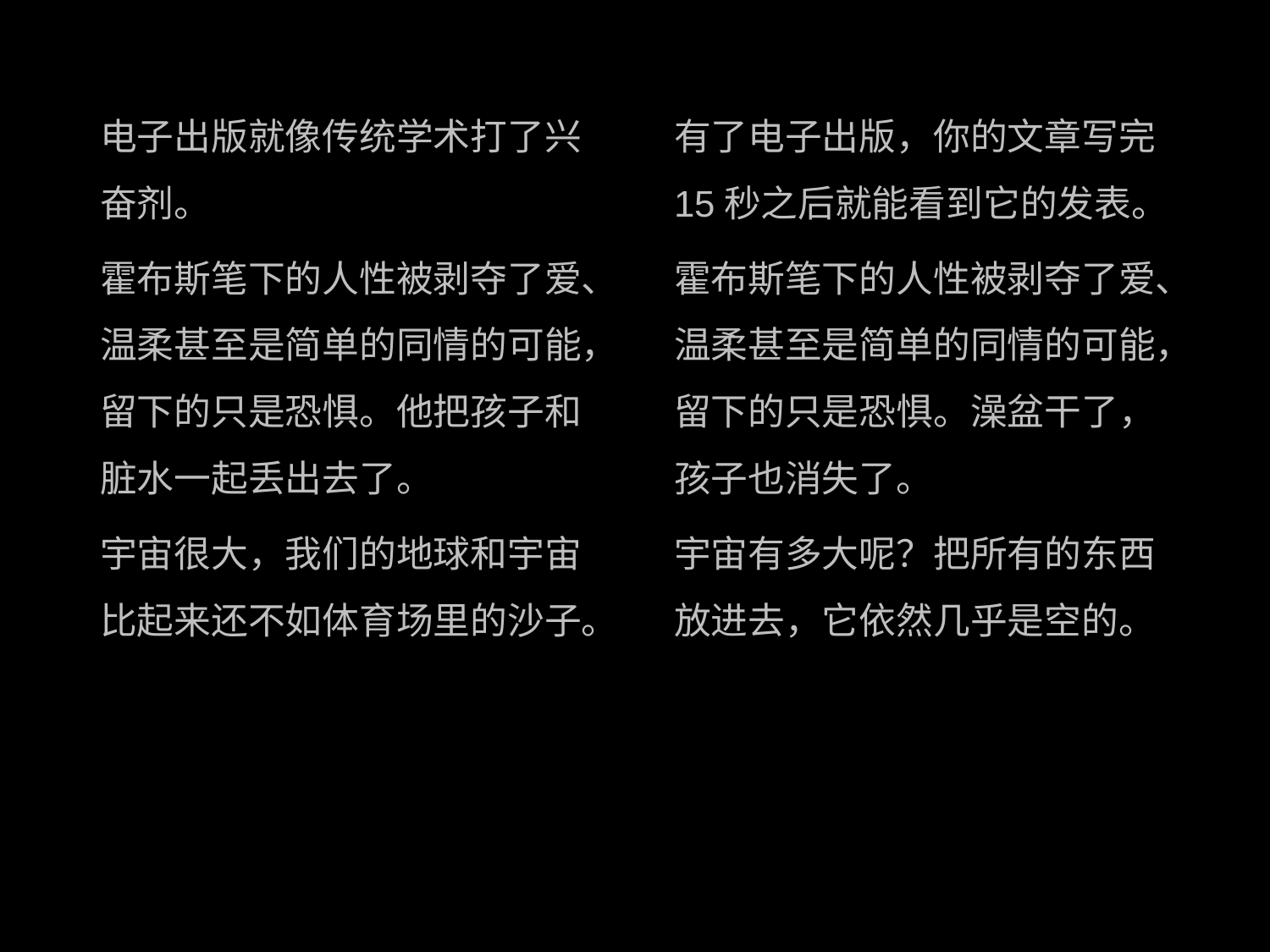

有了电子出版，你的文章写完15秒之后就能看到它的发表。
霍布斯笔下的人性被剥夺了爱、温柔甚至是简单的同情的可能，留下的只是恐惧。澡盆干了，孩子也消失了。
宇宙有多大呢？把所有的东西放进去，它依然几乎是空的。
电子出版就像传统学术打了兴奋剂。
霍布斯笔下的人性被剥夺了爱、温柔甚至是简单的同情的可能，留下的只是恐惧。他把孩子和脏水一起丢出去了。
宇宙很大，我们的地球和宇宙比起来还不如体育场里的沙子。